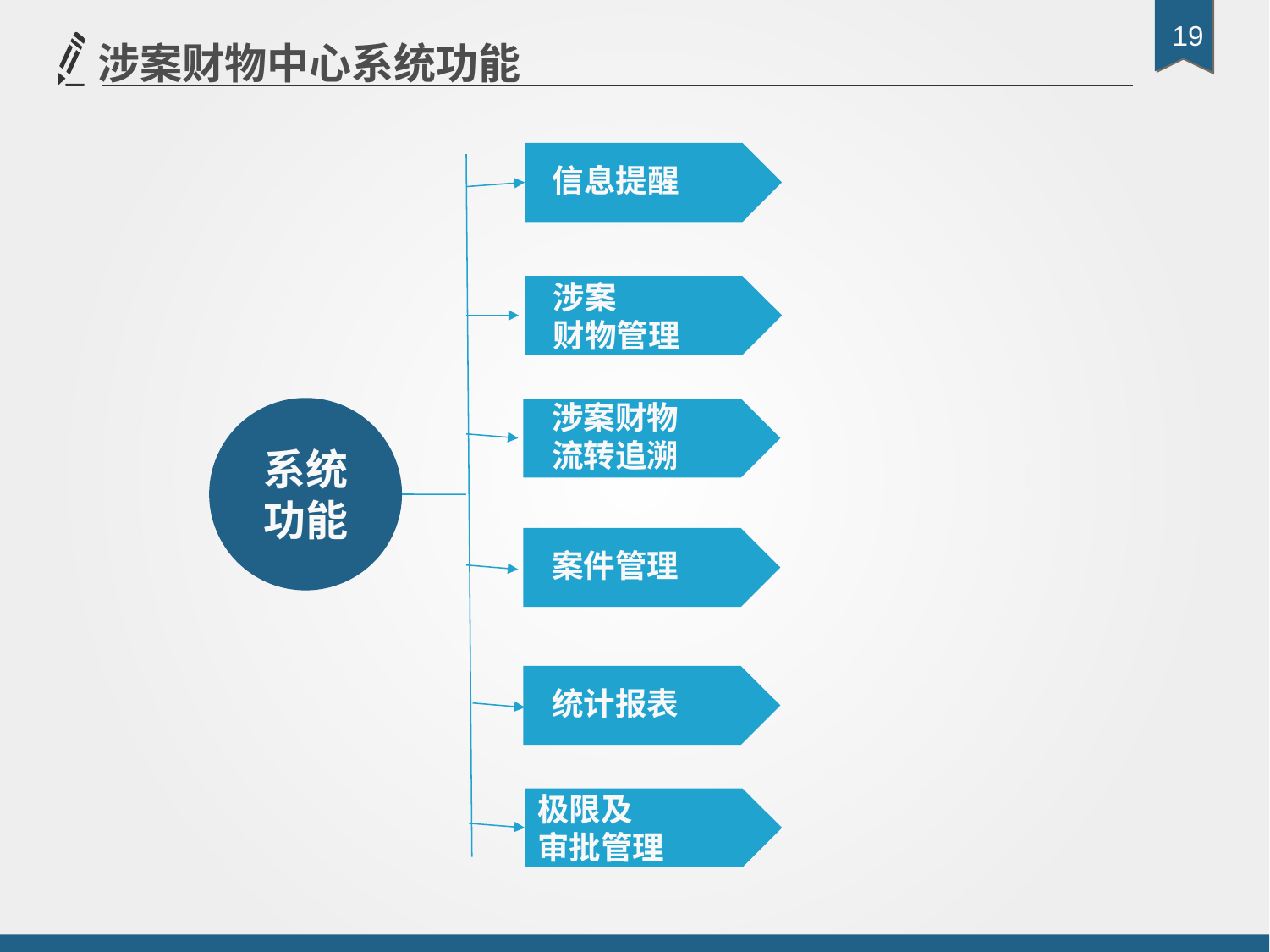

涉案财物中心系统功能

信息提醒

涉案
财物管理
系统功能

涉案财物
流转追溯

案件管理

统计报表
极限及
审批管理